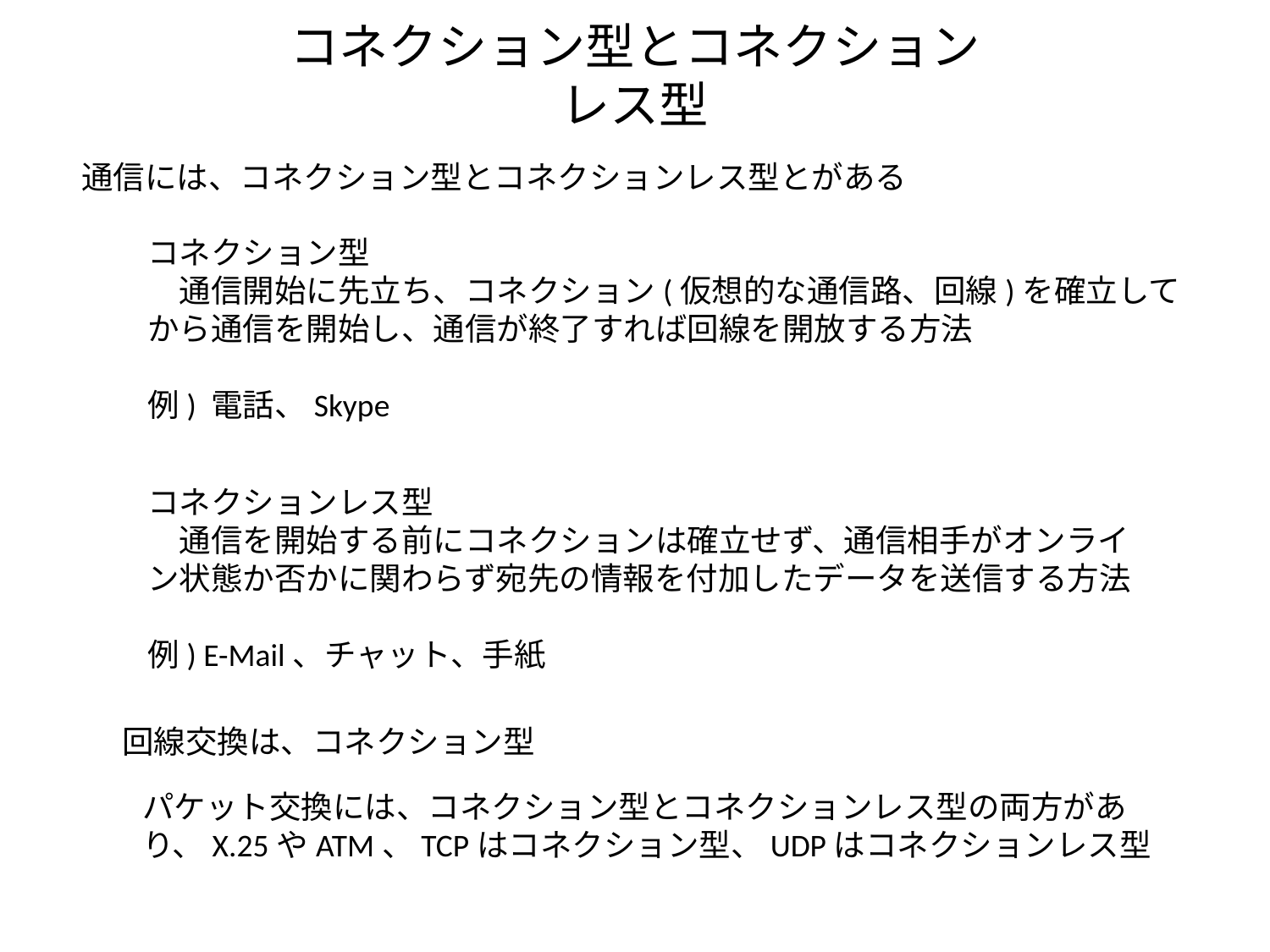

# コネクション型とコネクションレス型
通信には、コネクション型とコネクションレス型とがある
コネクション型
　通信開始に先立ち、コネクション(仮想的な通信路、回線)を確立してから通信を開始し、通信が終了すれば回線を開放する方法

例) 電話、Skype
コネクションレス型
　通信を開始する前にコネクションは確立せず、通信相手がオンライン状態か否かに関わらず宛先の情報を付加したデータを送信する方法

例) E-Mail、チャット、手紙
回線交換は、コネクション型
パケット交換には、コネクション型とコネクションレス型の両方があり、X.25やATM、TCPはコネクション型、UDPはコネクションレス型